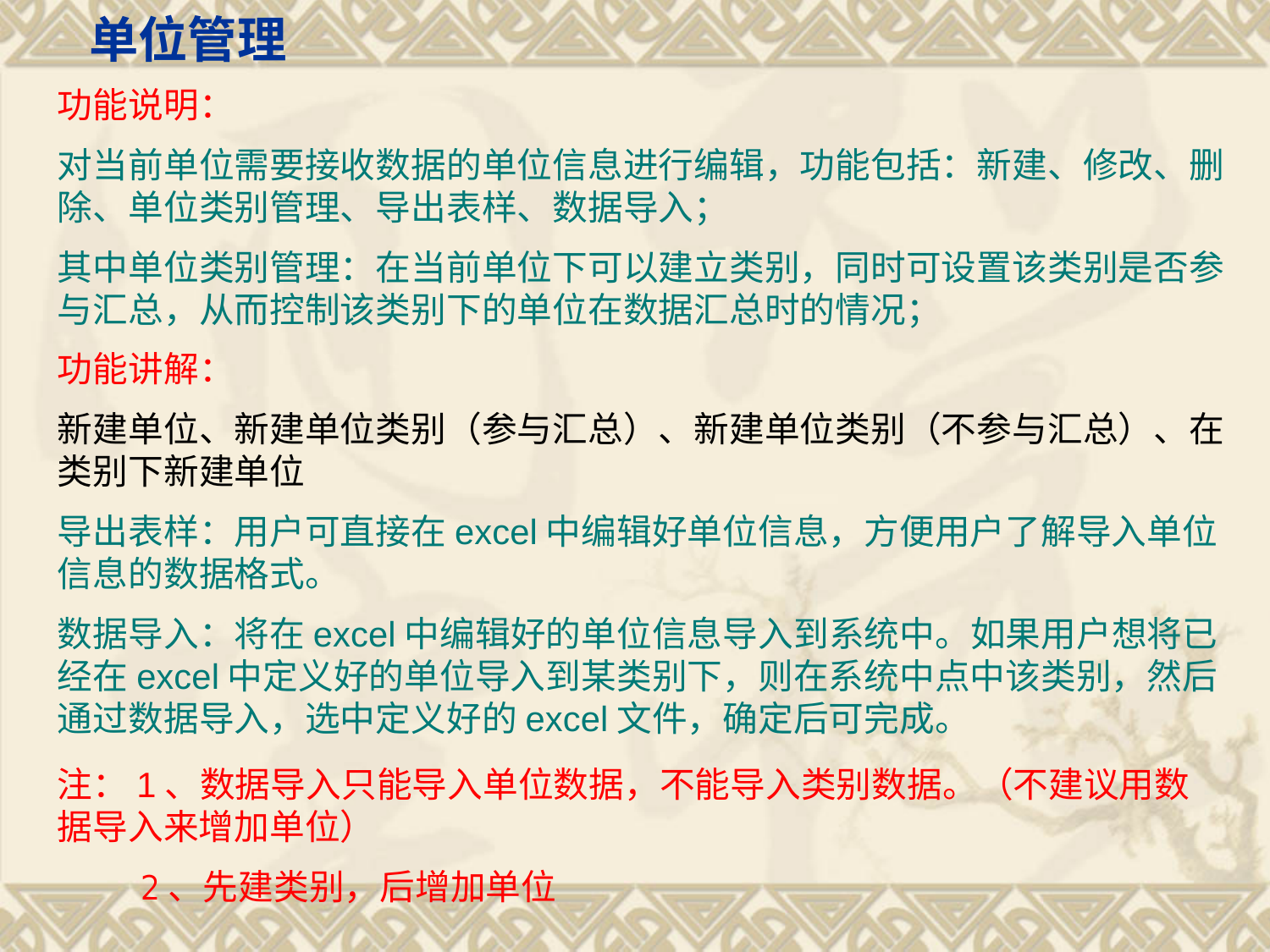

单位管理
功能说明：
对当前单位需要接收数据的单位信息进行编辑，功能包括：新建、修改、删除、单位类别管理、导出表样、数据导入；
其中单位类别管理：在当前单位下可以建立类别，同时可设置该类别是否参与汇总，从而控制该类别下的单位在数据汇总时的情况；
功能讲解：
新建单位、新建单位类别（参与汇总）、新建单位类别（不参与汇总）、在类别下新建单位
导出表样：用户可直接在excel中编辑好单位信息，方便用户了解导入单位信息的数据格式。
数据导入：将在excel中编辑好的单位信息导入到系统中。如果用户想将已经在excel中定义好的单位导入到某类别下，则在系统中点中该类别，然后通过数据导入，选中定义好的excel文件，确定后可完成。
注：1、数据导入只能导入单位数据，不能导入类别数据。（不建议用数据导入来增加单位）
        2、先建类别，后增加单位